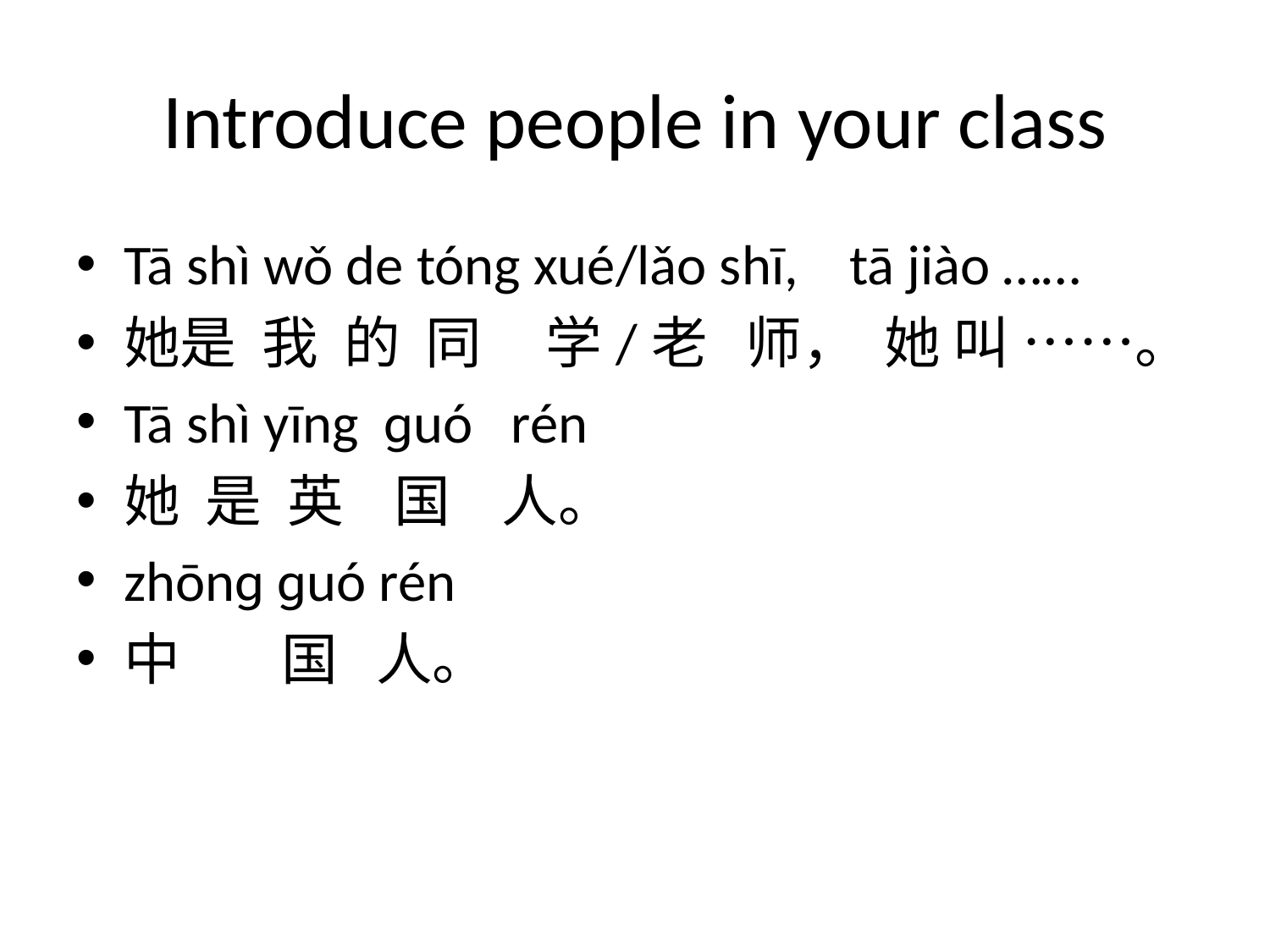

# Introduce people in your class
Tā shì wǒ de tóng xué/lǎo shī,    tā jiào ……
她是  我  的  同     学/老   师，  她 叫 ……。
Tā shì yīng  ɡuó   rén
她  是  英    国    人。
zhōnɡ ɡuó rén
中        国   人。